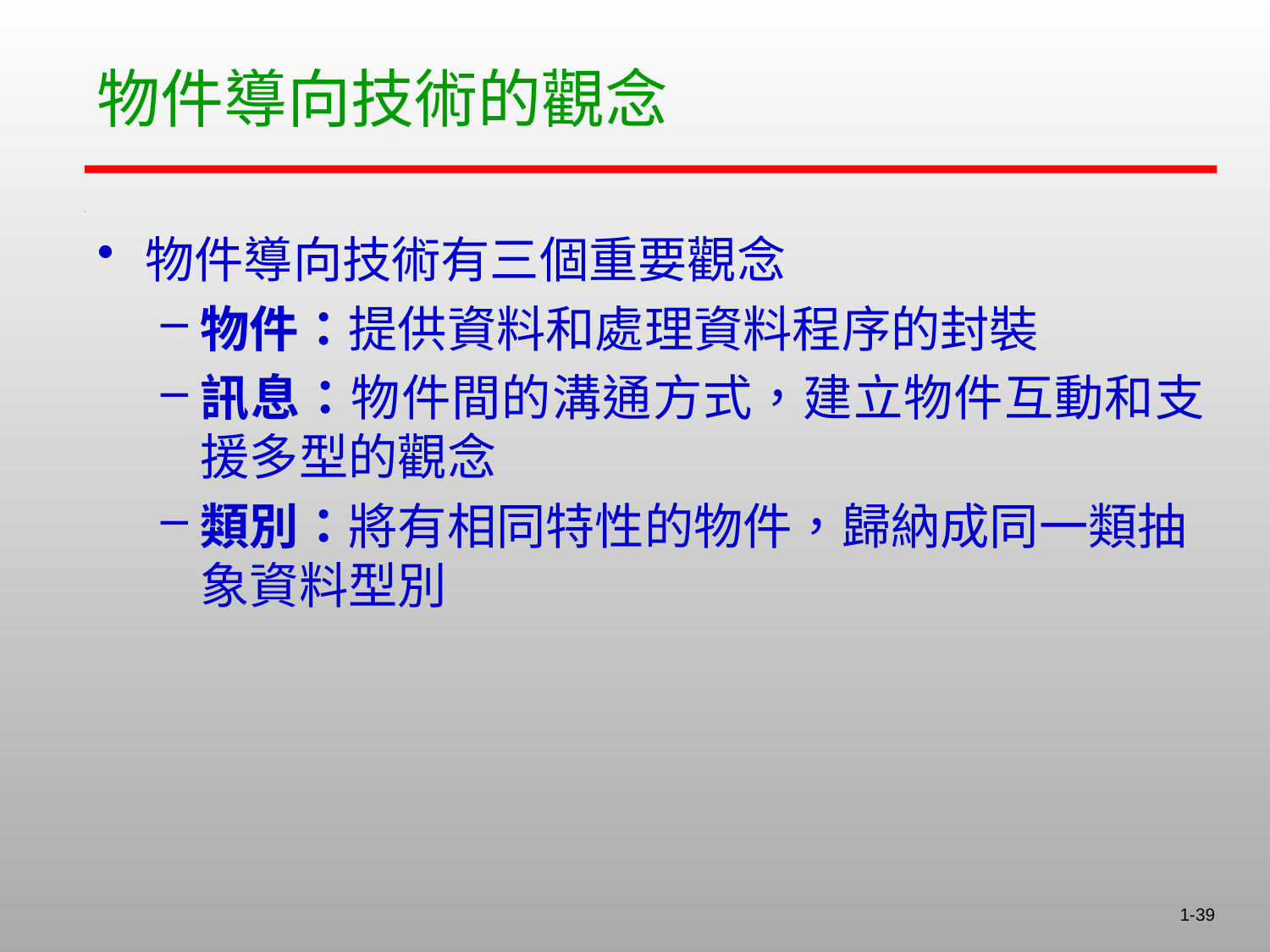

# 物件導向技術的觀念
物件導向技術有三個重要觀念
物件：提供資料和處理資料程序的封裝
訊息：物件間的溝通方式，建立物件互動和支援多型的觀念
類別：將有相同特性的物件，歸納成同一類抽象資料型別
1-39